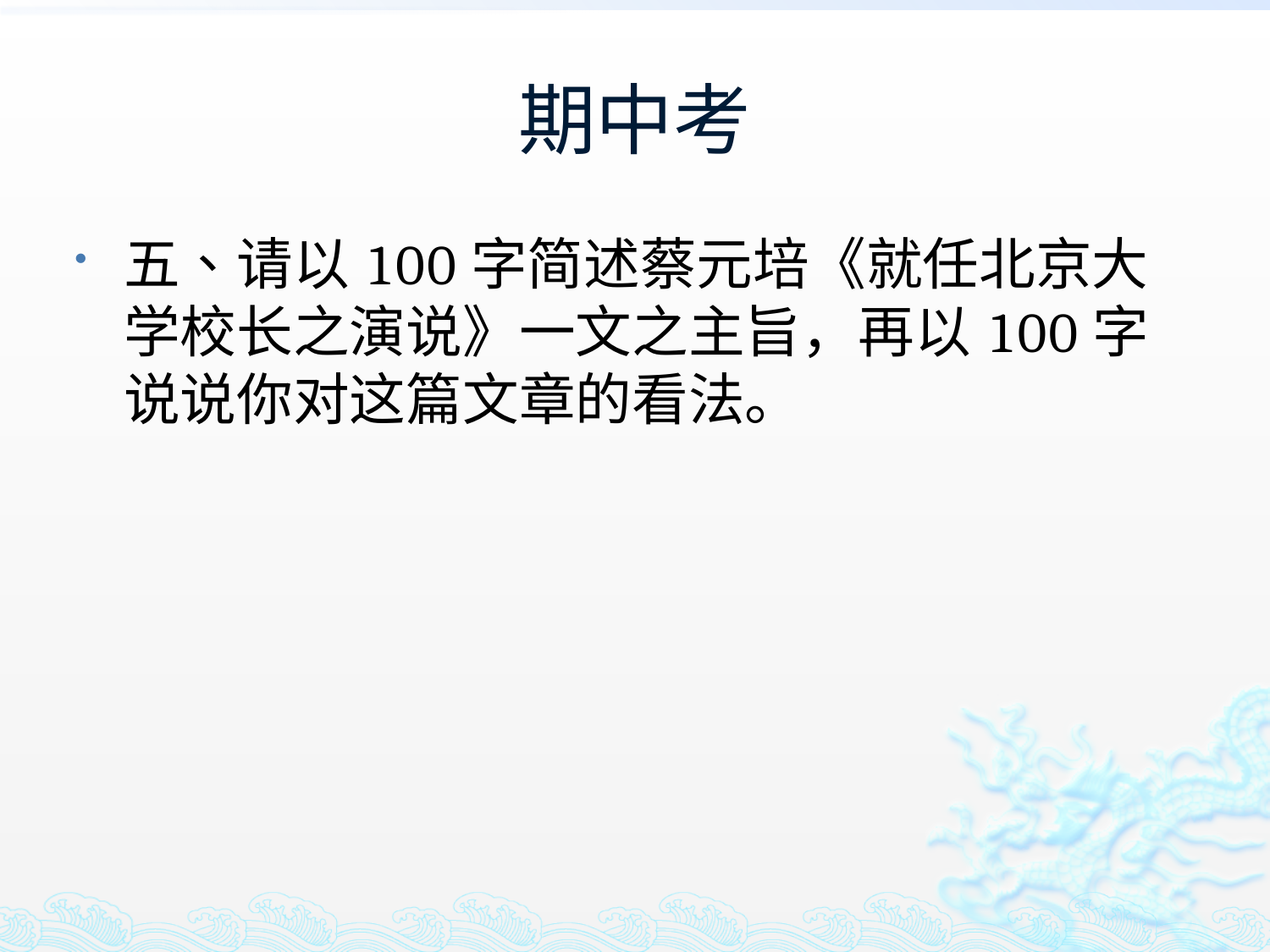

# 期中考
五、请以100字简述蔡元培《就任北京大学校长之演说》一文之主旨，再以100字说说你对这篇文章的看法。